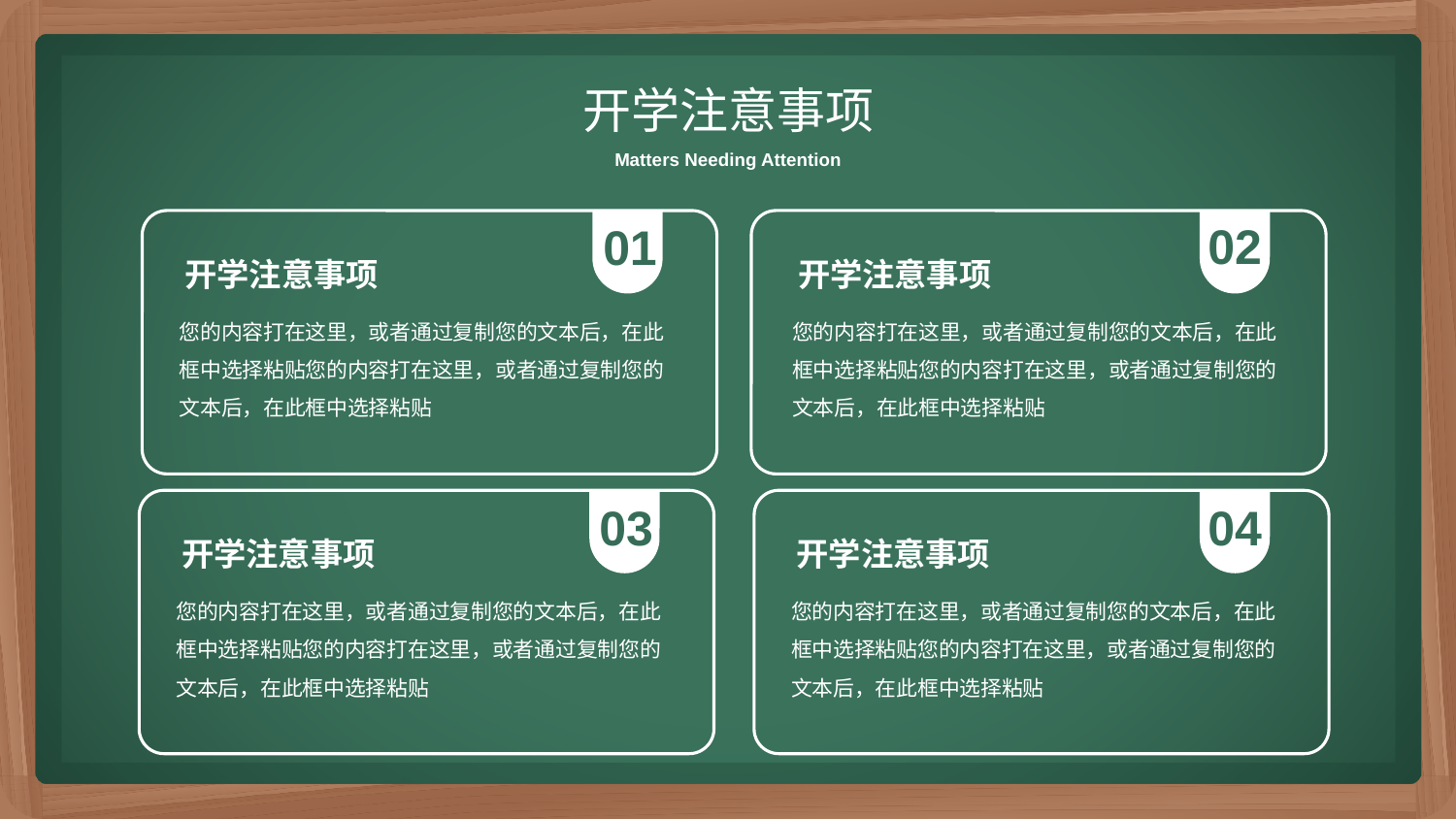

开学注意事项
Matters Needing Attention
02
01

开学注意事项
开学注意事项
您的内容打在这里，或者通过复制您的文本后，在此框中选择粘贴您的内容打在这里，或者通过复制您的文本后，在此框中选择粘贴
您的内容打在这里，或者通过复制您的文本后，在此框中选择粘贴您的内容打在这里，或者通过复制您的文本后，在此框中选择粘贴
03
04

开学注意事项
开学注意事项
您的内容打在这里，或者通过复制您的文本后，在此框中选择粘贴您的内容打在这里，或者通过复制您的文本后，在此框中选择粘贴
您的内容打在这里，或者通过复制您的文本后，在此框中选择粘贴您的内容打在这里，或者通过复制您的文本后，在此框中选择粘贴